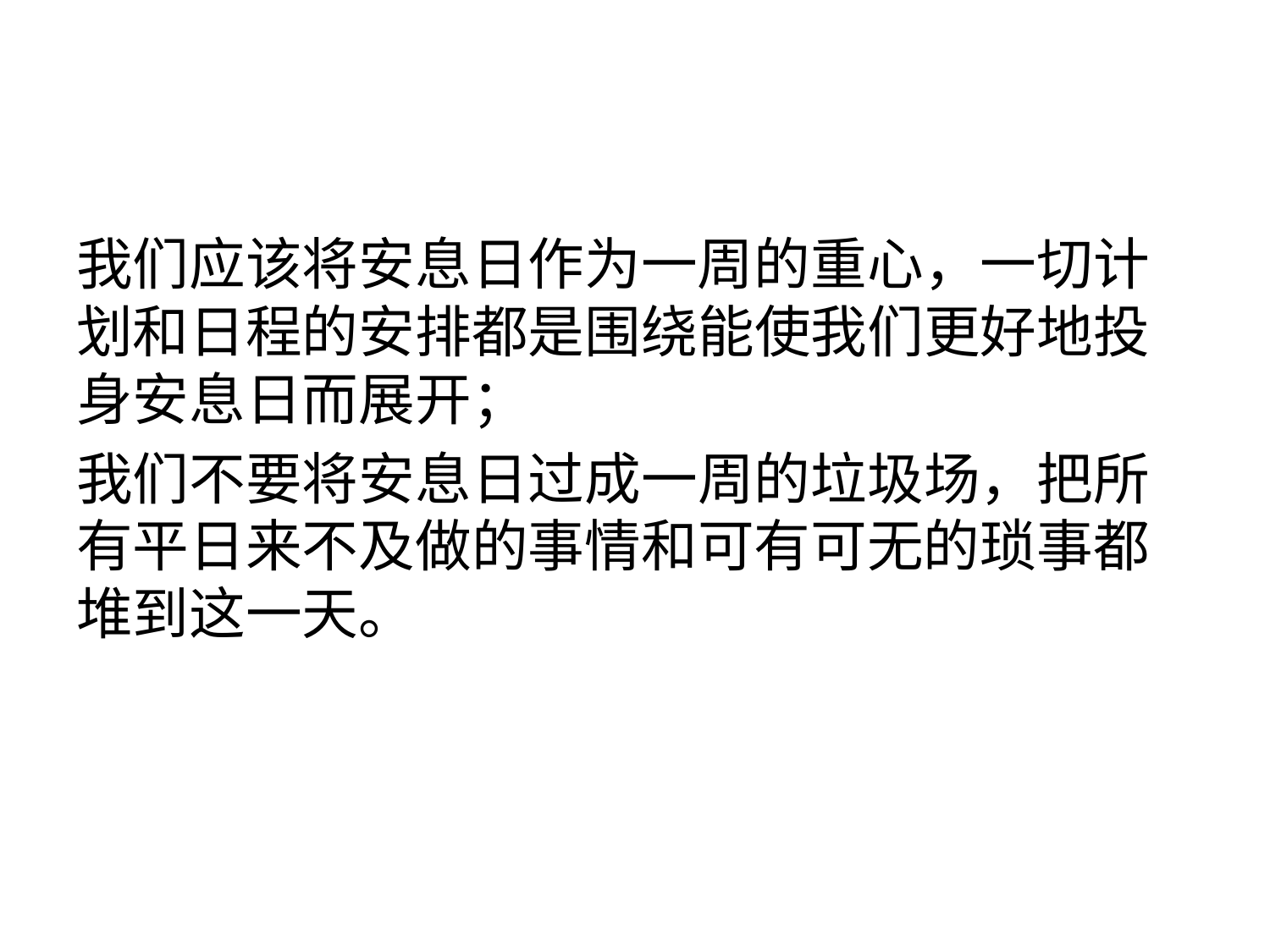

#
我们应该将安息日作为一周的重心，一切计划和日程的安排都是围绕能使我们更好地投身安息日而展开；
我们不要将安息日过成一周的垃圾场，把所有平日来不及做的事情和可有可无的琐事都堆到这一天。